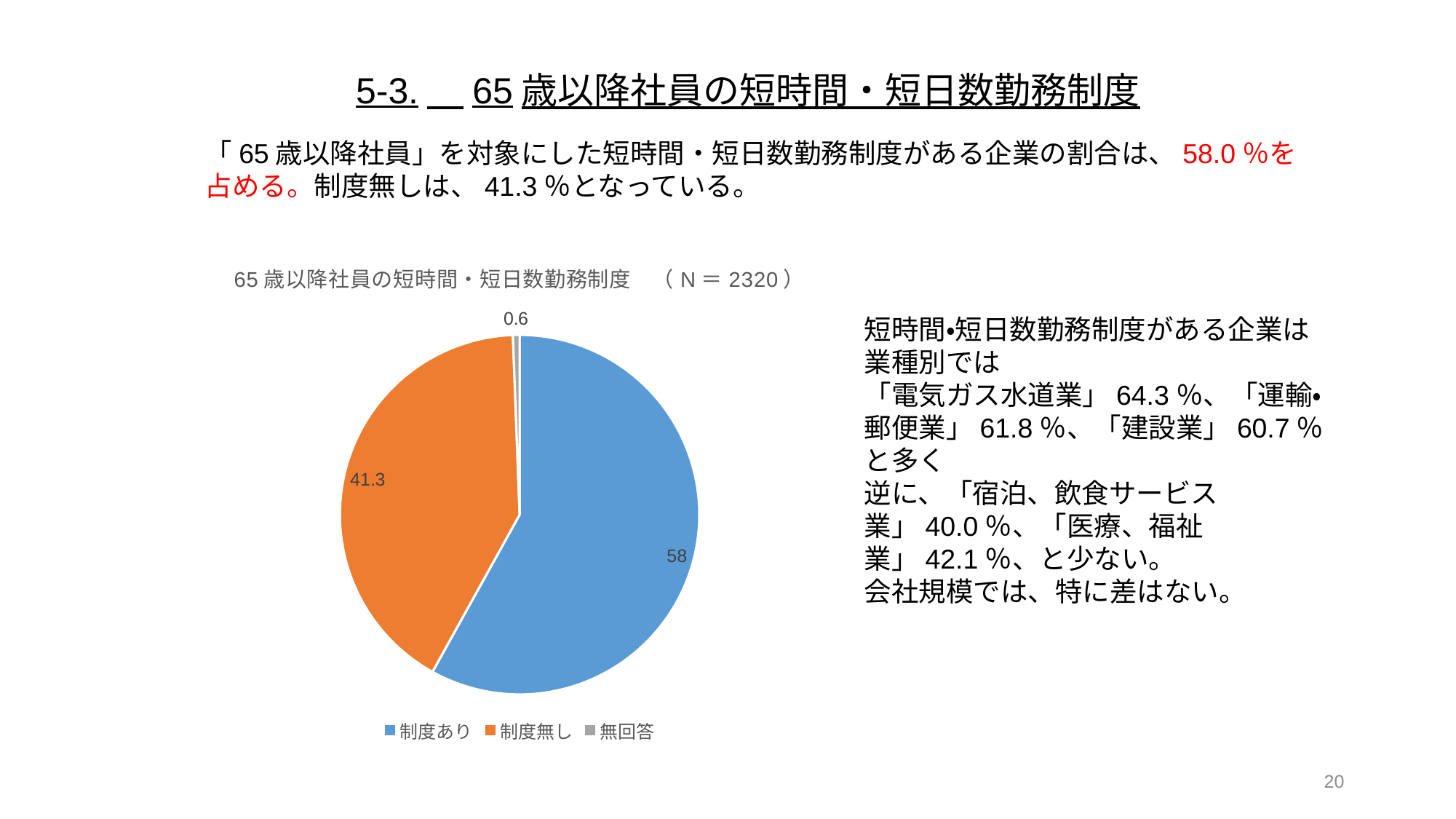

5-3.　65歳以降社員の短時間・短日数勤務制度
「65歳以降社員」を対象にした短時間・短日数勤務制度がある企業の割合は、58.0％を
占める。制度無しは、41.3％となっている。

### Chart: 65歳以降社員の短時間・短日数勤務制度　（N＝2320）

| Category | 65歳以降社員の短時間・短日数勤務制度　（N＝2320） |
|---|---|
| 制度あり | 58.0 |
| 制度無し | 41.3 |
| 無回答 | 0.6 |
短時間・短日数勤務制度がある企業は
業種別では
「電気ガス水道業」64.3％、「運輸・郵便業」61.8％、「建設業」60.7％と多く
逆に、「宿泊、飲食サービス業」40.0％、「医療、福祉業」42.1％、と少ない。
会社規模では、特に差はない。
20